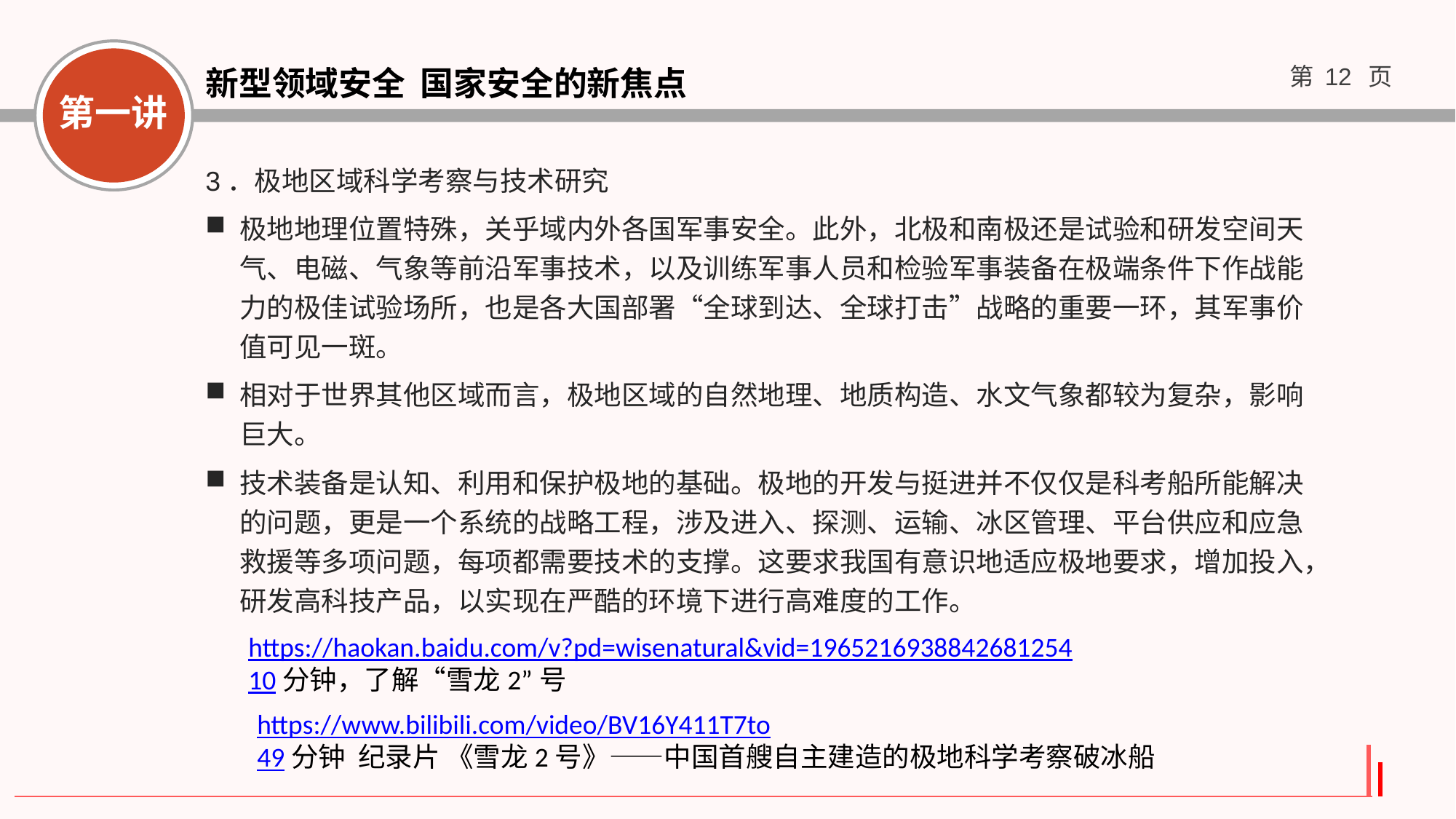

3．极地区域科学考察与技术研究
极地地理位置特殊，关乎域内外各国军事安全。此外，北极和南极还是试验和研发空间天气、电磁、气象等前沿军事技术，以及训练军事人员和检验军事装备在极端条件下作战能力的极佳试验场所，也是各大国部署“全球到达、全球打击”战略的重要一环，其军事价值可见一斑。
相对于世界其他区域而言，极地区域的自然地理、地质构造、水文气象都较为复杂，影响巨大。
技术装备是认知、利用和保护极地的基础。极地的开发与挺进并不仅仅是科考船所能解决的问题，更是一个系统的战略工程，涉及进入、探测、运输、冰区管理、平台供应和应急救援等多项问题，每项都需要技术的支撑。这要求我国有意识地适应极地要求，增加投入，研发高科技产品，以实现在严酷的环境下进行高难度的工作。
https://haokan.baidu.com/v?pd=wisenatural&vid=196521693884268125410分钟，了解“雪龙2”号
https://www.bilibili.com/video/BV16Y411T7to49分钟  纪录片 《雪龙2号》——中国首艘自主建造的极地科学考察破冰船